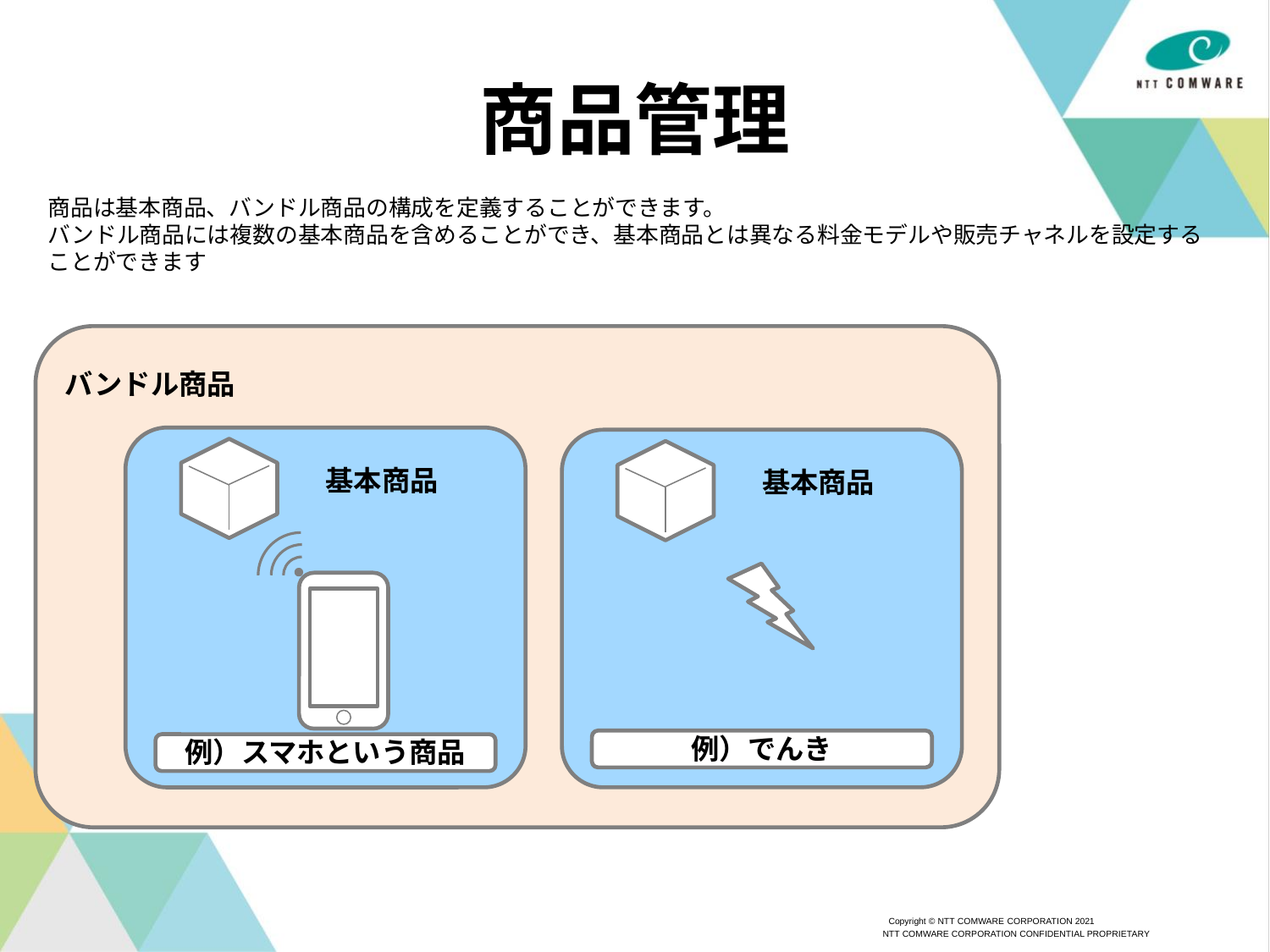

# 商品管理
商品は基本商品、バンドル商品の構成を定義することができます。
バンドル商品には複数の基本商品を含めることができ、基本商品とは異なる料金モデルや販売チャネルを設定することができます
バンドル商品
基本商品
基本商品

例）でんき
例）スマホという商品